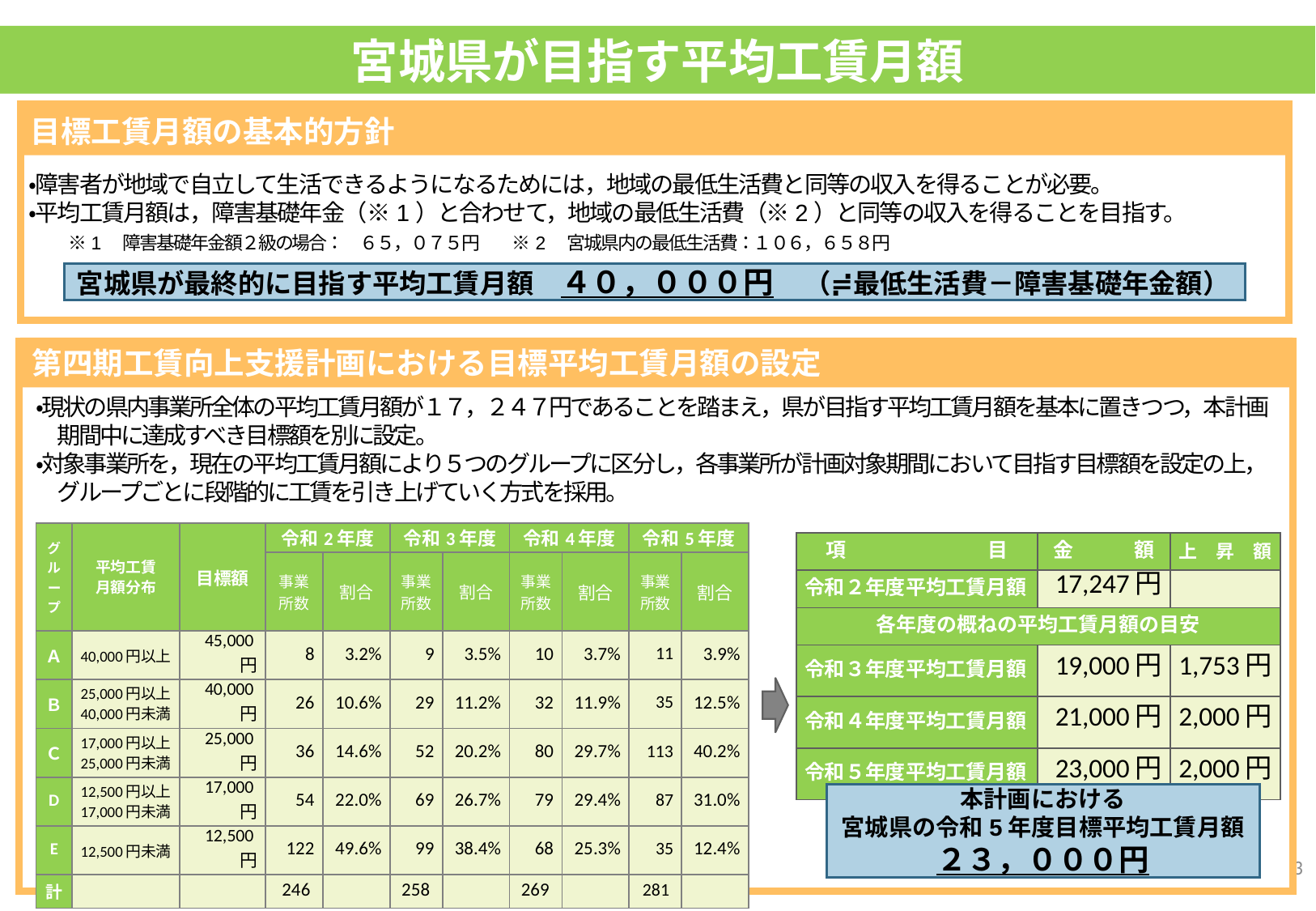

宮城県が目指す平均工賃月額

目標工賃月額の基本的方針
・障害者が地域で自立して生活できるようになるためには，地域の最低生活費と同等の収入を得ることが必要。
・平均工賃月額は，障害基礎年金（※1）と合わせて，地域の最低生活費（※2）と同等の収入を得ることを目指す。
 　 ※1　障害基礎年金額２級の場合：　６５，０７５円　　※2　宮城県内の最低生活費：１０６，６５８円
 宮城県が最終的に目指す平均工賃月額　４０，０００円　（≓最低生活費－障害基礎年金額）
第四期工賃向上支援計画における目標平均工賃月額の設定

・現状の県内事業所全体の平均工賃月額が１７，２４７円であることを踏まえ，県が目指す平均工賃月額を基本に置きつつ，本計画
　期間中に達成すべき目標額を別に設定。
・対象事業所を，現在の平均工賃月額により５つのグループに区分し，各事業所が計画対象期間において目指す目標額を設定の上，
　グループごとに段階的に工賃を引き上げていく方式を採用。
| グル ープ | 平均工賃 月額分布 | 目標額 | 令和2年度 |  | 令和3年度 |  | 令和4年度 |  | 令和5年度 |  |
| --- | --- | --- | --- | --- | --- | --- | --- | --- | --- | --- |
|  |  |  | 事業所数 | 割合 | 事業所数 | 割合 | 事業所数 | 割合 | 事業所数 | 割合 |
| Ａ | 40,000円以上 | 45,000円 | 8 | 3.2% | 9 | 3.5% | 10 | 3.7% | 11 | 3.9% |
| Ｂ | 25,000円以上 40,000円未満 | 40,000円 | 26 | 10.6% | 29 | 11.2% | 32 | 11.9% | 35 | 12.5% |
| Ｃ | 17,000円以上 25,000円未満 | 25,000円 | 36 | 14.6% | 52 | 20.2% | 80 | 29.7% | 113 | 40.2% |
| D | 12,500円以上 17,000円未満 | 17,000円 | 54 | 22.0% | 69 | 26.7% | 79 | 29.4% | 87 | 31.0% |
| E | 12,500円未満 | 12,500円 | 122 | 49.6% | 99 | 38.4% | 68 | 25.3% | 35 | 12.4% |
| 計 |  |  | 246 |  | 258 |  | 269 |  | 281 |  |
| 項　　　　　　　目 | 金　　　額 | 上　昇　額 |
| --- | --- | --- |
| 令和２年度平均工賃月額 | 17,247円 |  |
| 各年度の概ねの平均工賃月額の目安 |  |  |
| 令和３年度平均工賃月額 | 19,000円 | 1,753円 |
| 令和４年度平均工賃月額 | 21,000円 | 2,000円 |
| 令和５年度平均工賃月額 | 23,000円 | 2,000円 |

本計画における
宮城県の令和5年度目標平均工賃月額
２３，０００円
3